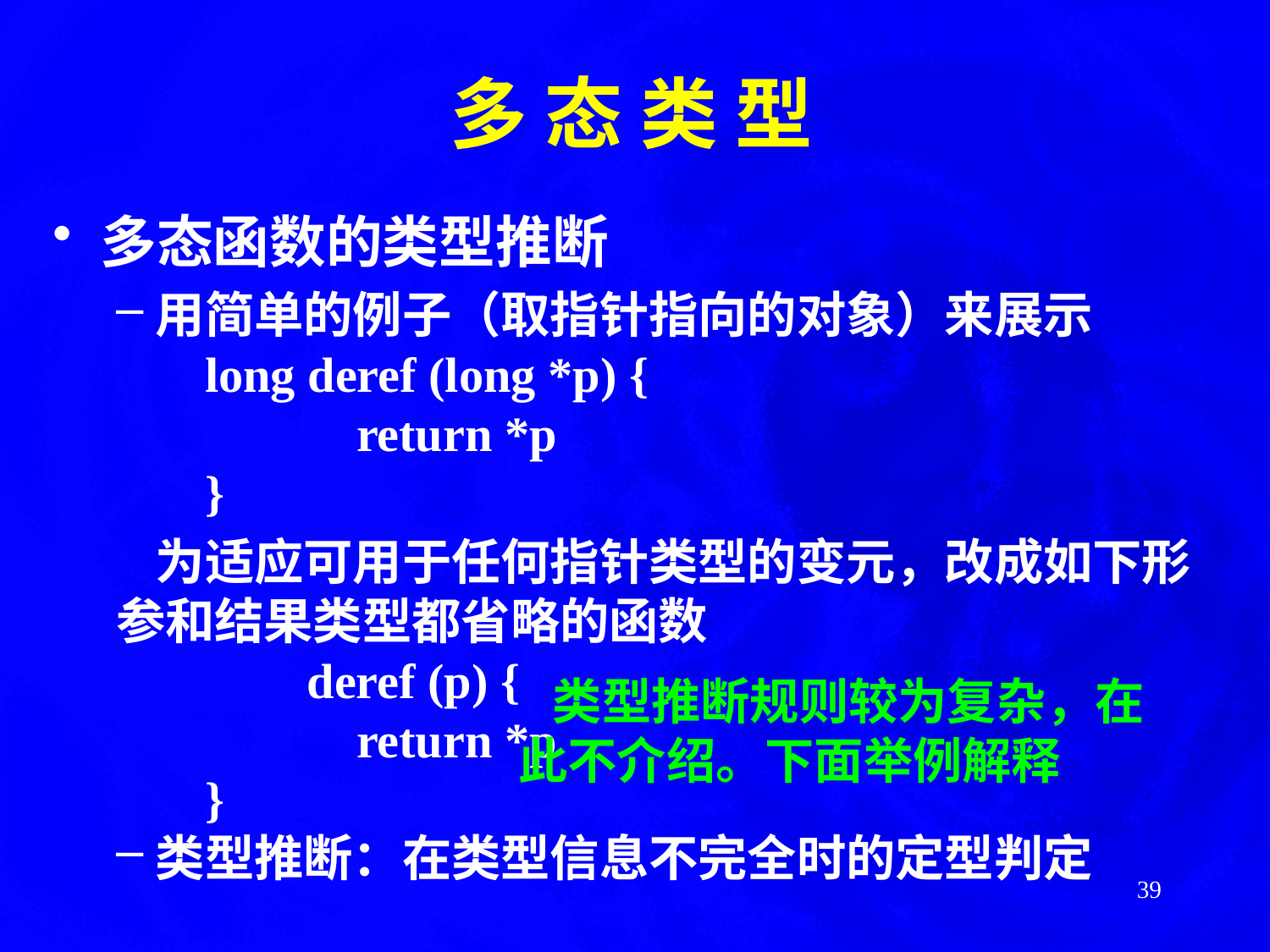

多 态 类 型
多态函数的类型推断
用简单的例子（取指针指向的对象）来展示
	    long deref (long *p) {
		      return *p
	    }
	为适应可用于任何指针类型的变元，改成如下形
参和结果类型都省略的函数
		  deref (p) {
		      return *p
	    }
类型推断：在类型信息不完全时的定型判定
  类型推断规则较为复杂，在此不介绍。下面举例解释
39